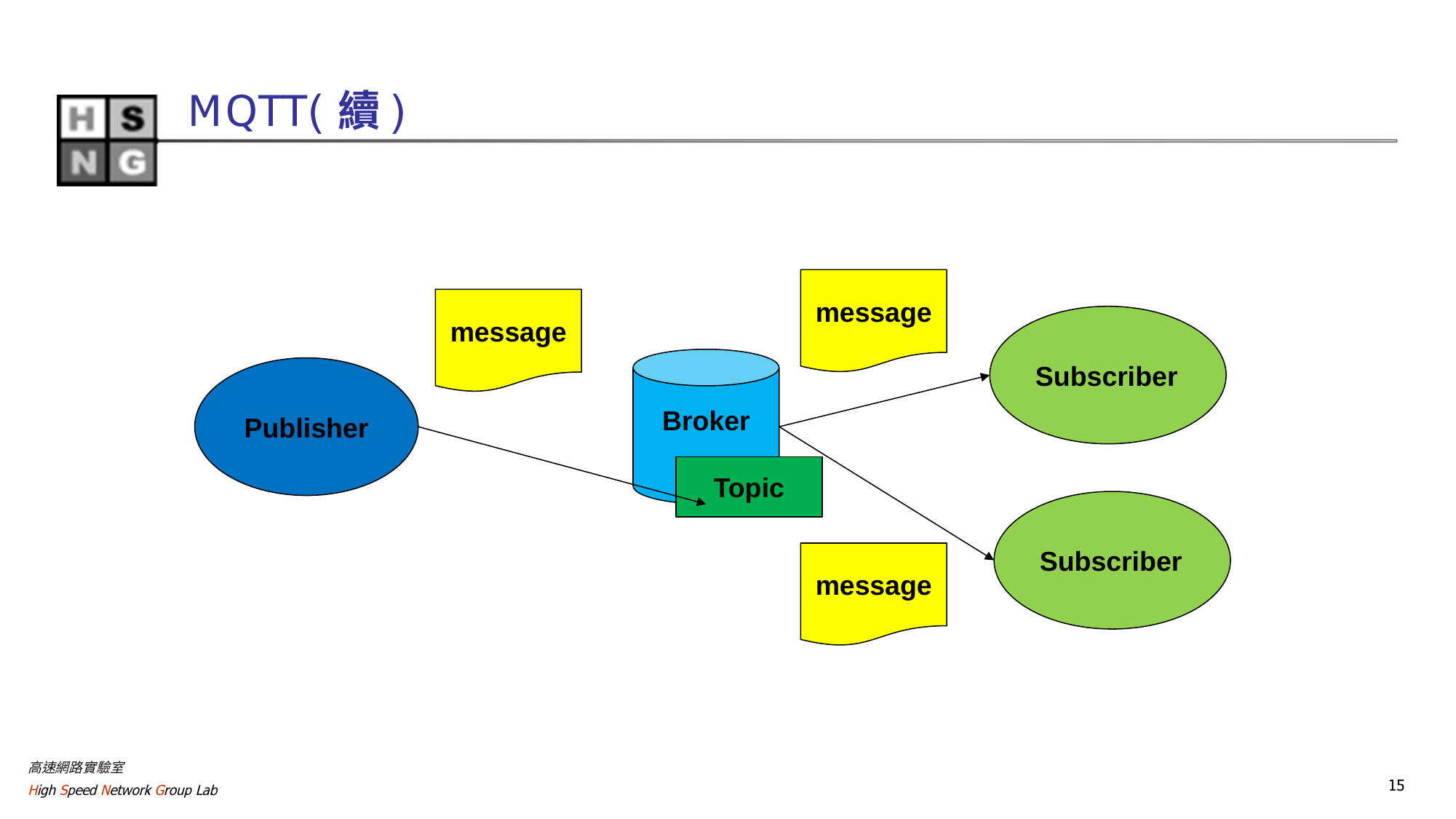

# MQTT(續)
message
message
Subscriber
Broker

Publisher
Topic
Subscriber
message